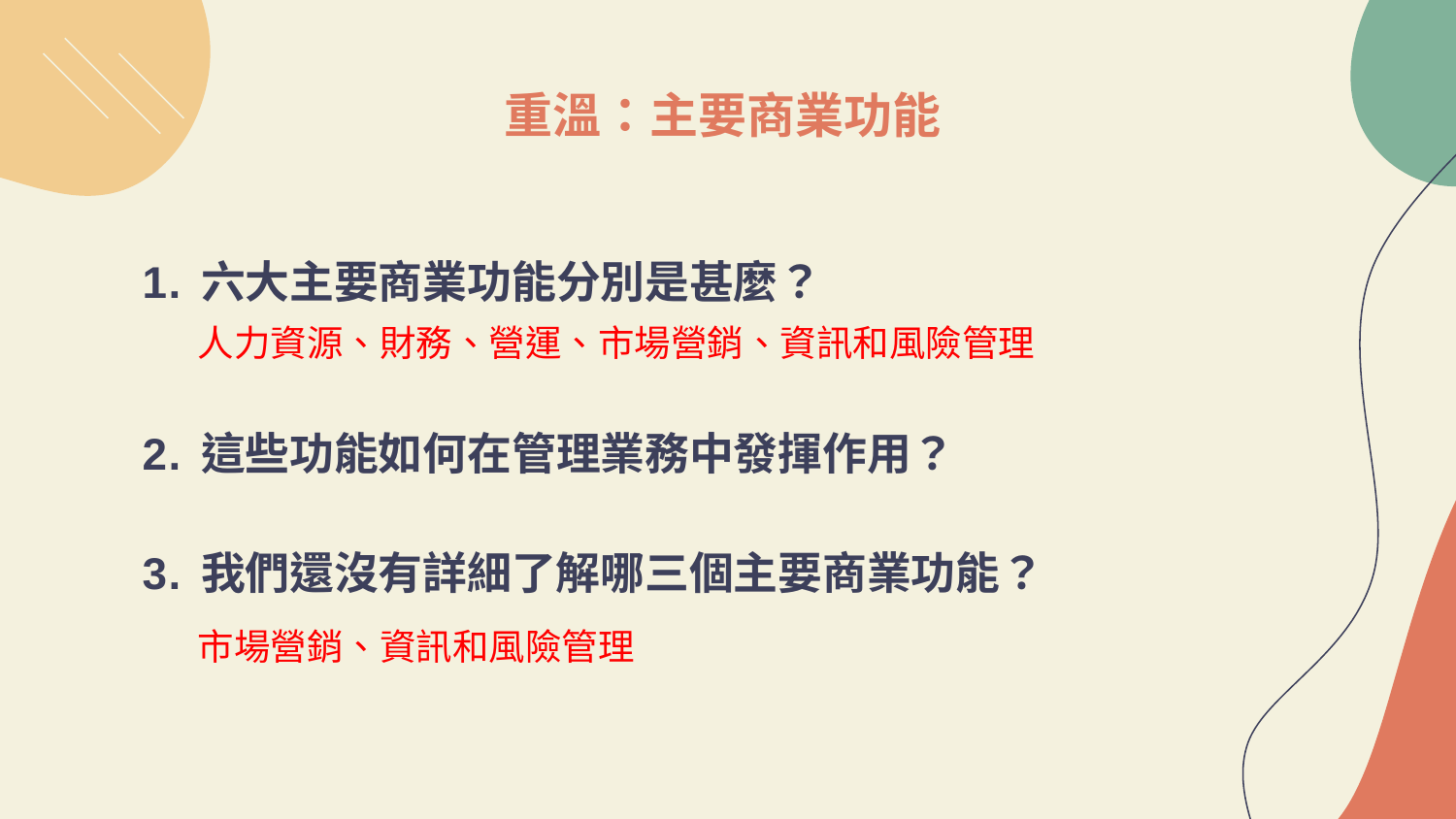

# 重溫：主要商業功能
六大主要商業功能分別是甚麼？

這些功能如何在管理業務中發揮作用？
我們還沒有詳細了解哪三個主要商業功能？
人力資源、財務、營運、市場營銷、資訊和風險管理

市場營銷、資訊和風險管理